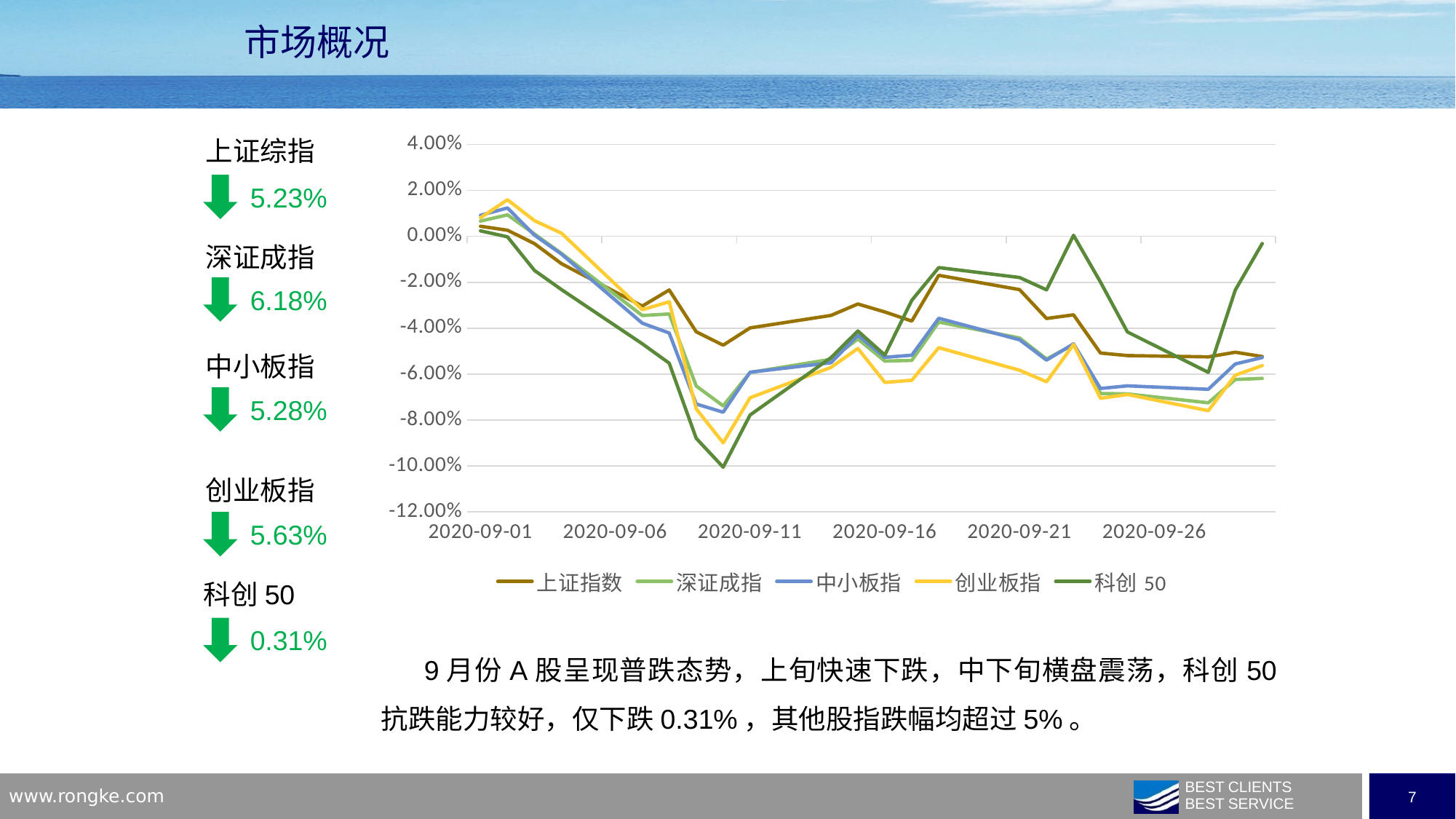

市场概况

[unsupported chart]

上证综指

5.23%
深证成指

6.18%
中小板指

5.28%
创业板指

5.63%
科创50
0.31%

9月份A股呈现普跌态势，上旬快速下跌，中下旬横盘震荡，科创50抗跌能力较好，仅下跌0.31%，其他股指跌幅均超过5%。